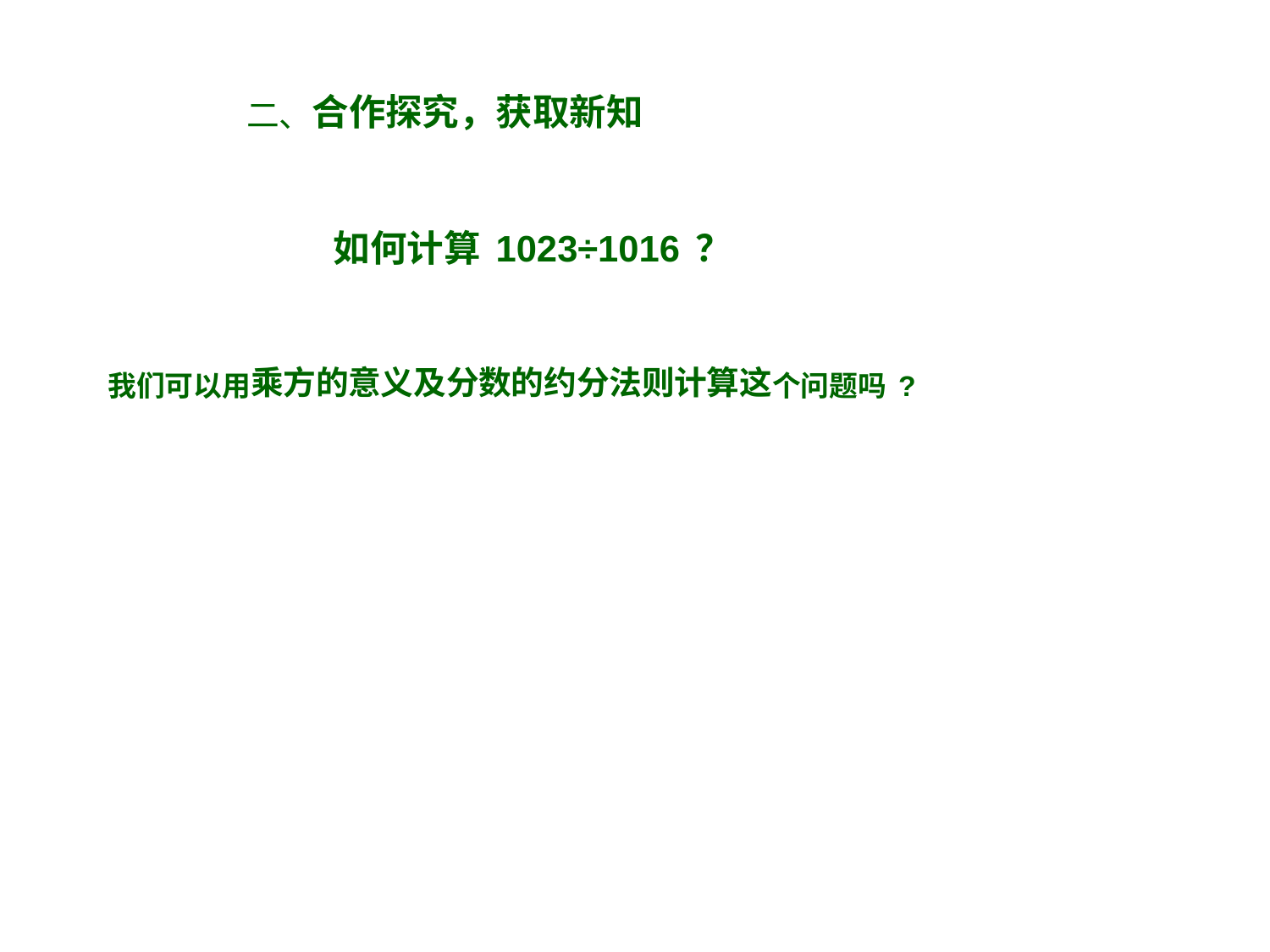

二、合作探究，获取新知
如何计算1023÷1016？
我们可以用乘方的意义及分数的约分法则计算这个问题吗?